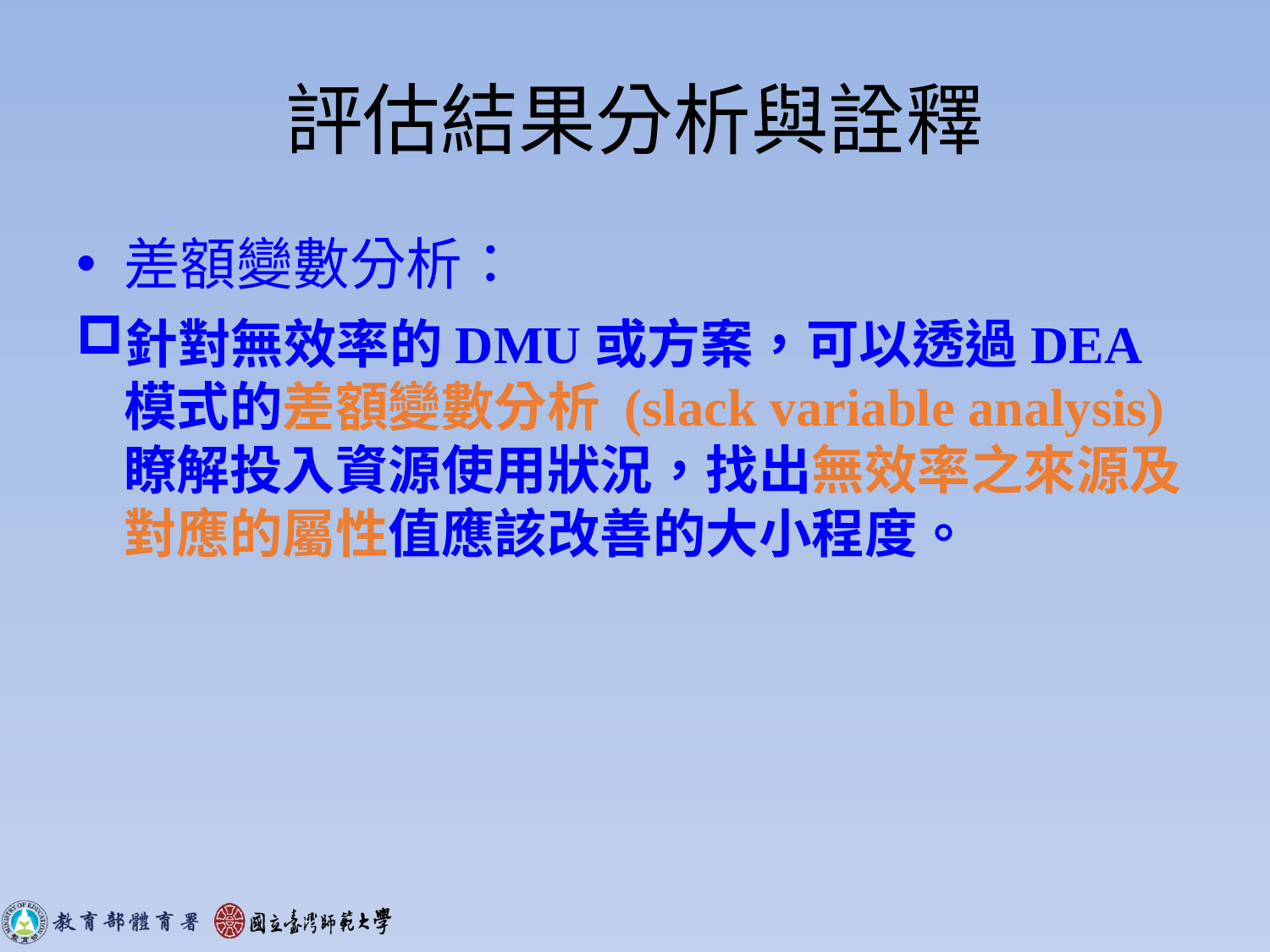

# 評估結果分析與詮釋
差額變數分析：
針對無效率的DMU或方案，可以透過DEA模式的差額變數分析 (slack variable analysis) 瞭解投入資源使用狀況，找出無效率之來源及對應的屬性值應該改善的大小程度。